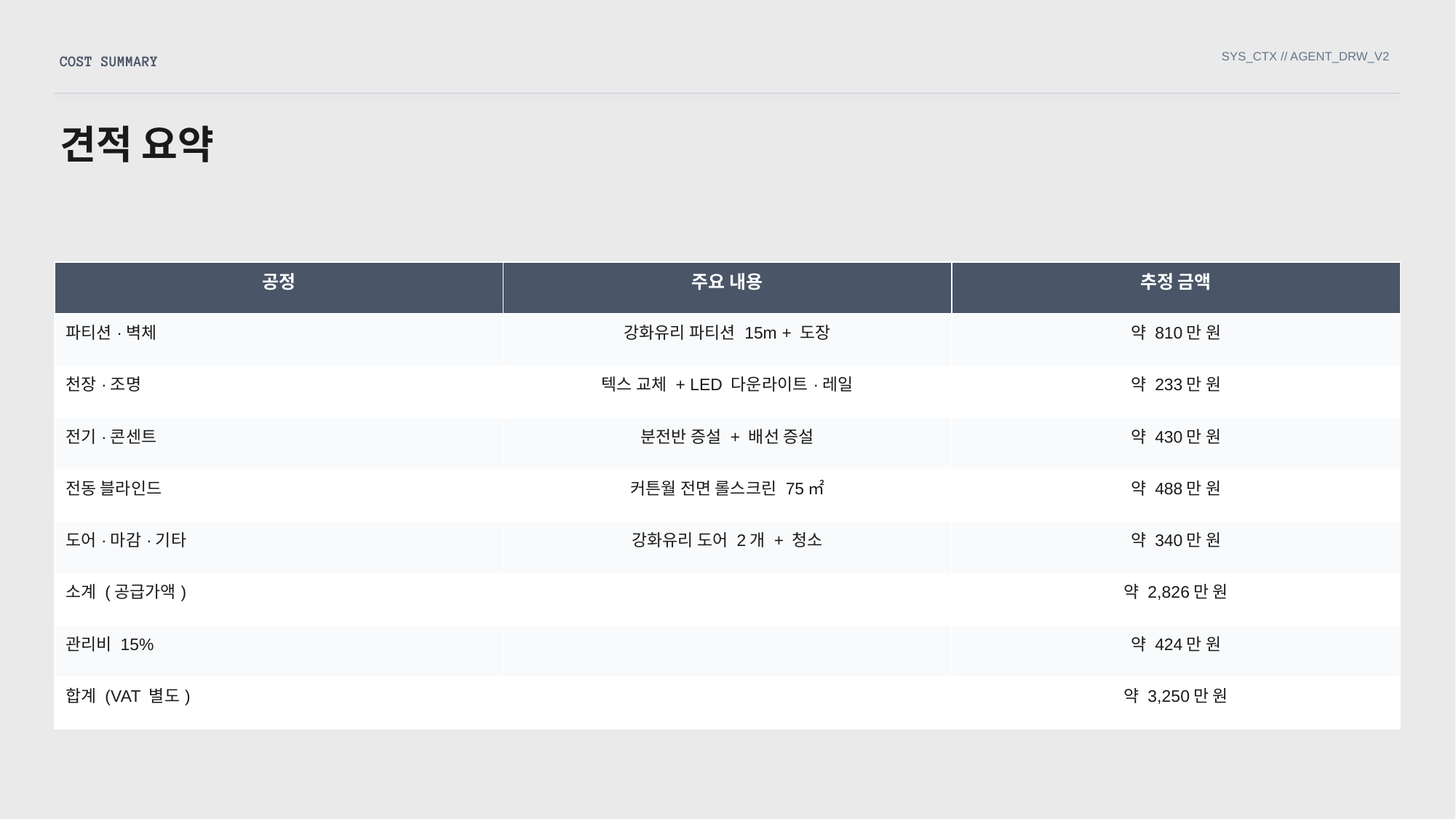

SYS_CTX // AGENT_DRW_V2
COST SUMMARY

견적 요약
| 공정 | 주요 내용 | 추정 금액 |
| --- | --- | --- |
| 파티션·벽체 | 강화유리 파티션 15m + 도장 | 약 810만 원 |
| 천장·조명 | 텍스 교체 + LED 다운라이트·레일 | 약 233만 원 |
| 전기·콘센트 | 분전반 증설 + 배선 증설 | 약 430만 원 |
| 전동 블라인드 | 커튼월 전면 롤스크린 75㎡ | 약 488만 원 |
| 도어·마감·기타 | 강화유리 도어 2개 + 청소 | 약 340만 원 |
| 소계 (공급가액) |  | 약 2,826만 원 |
| 관리비 15% |  | 약 424만 원 |
| 합계 (VAT 별도) |  | 약 3,250만 원 |